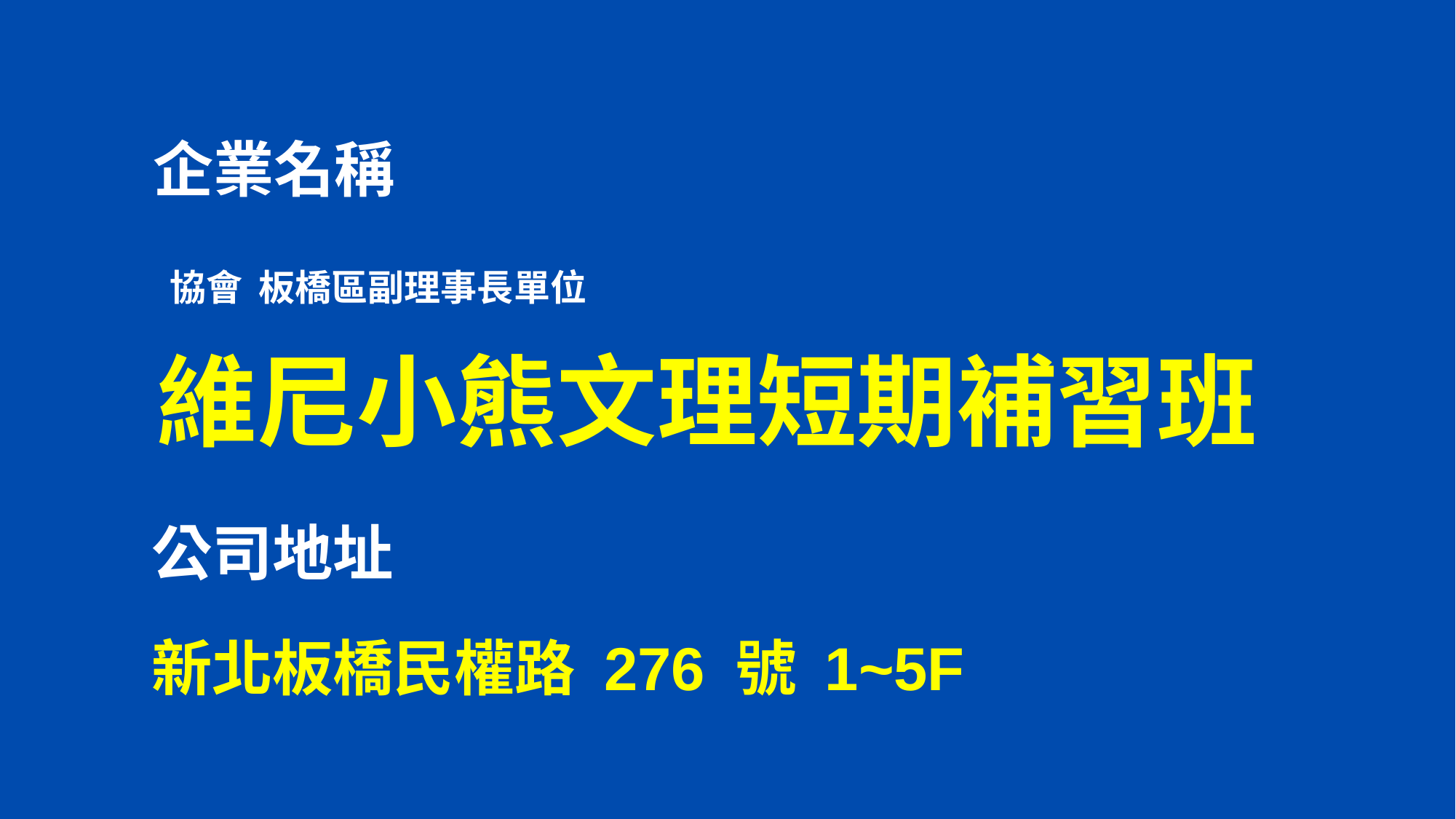

企業名稱
協會  板橋區副理事長單位
維尼小熊文理短期補習班
公司地址
新北板橋民權路 276 號 1~5F